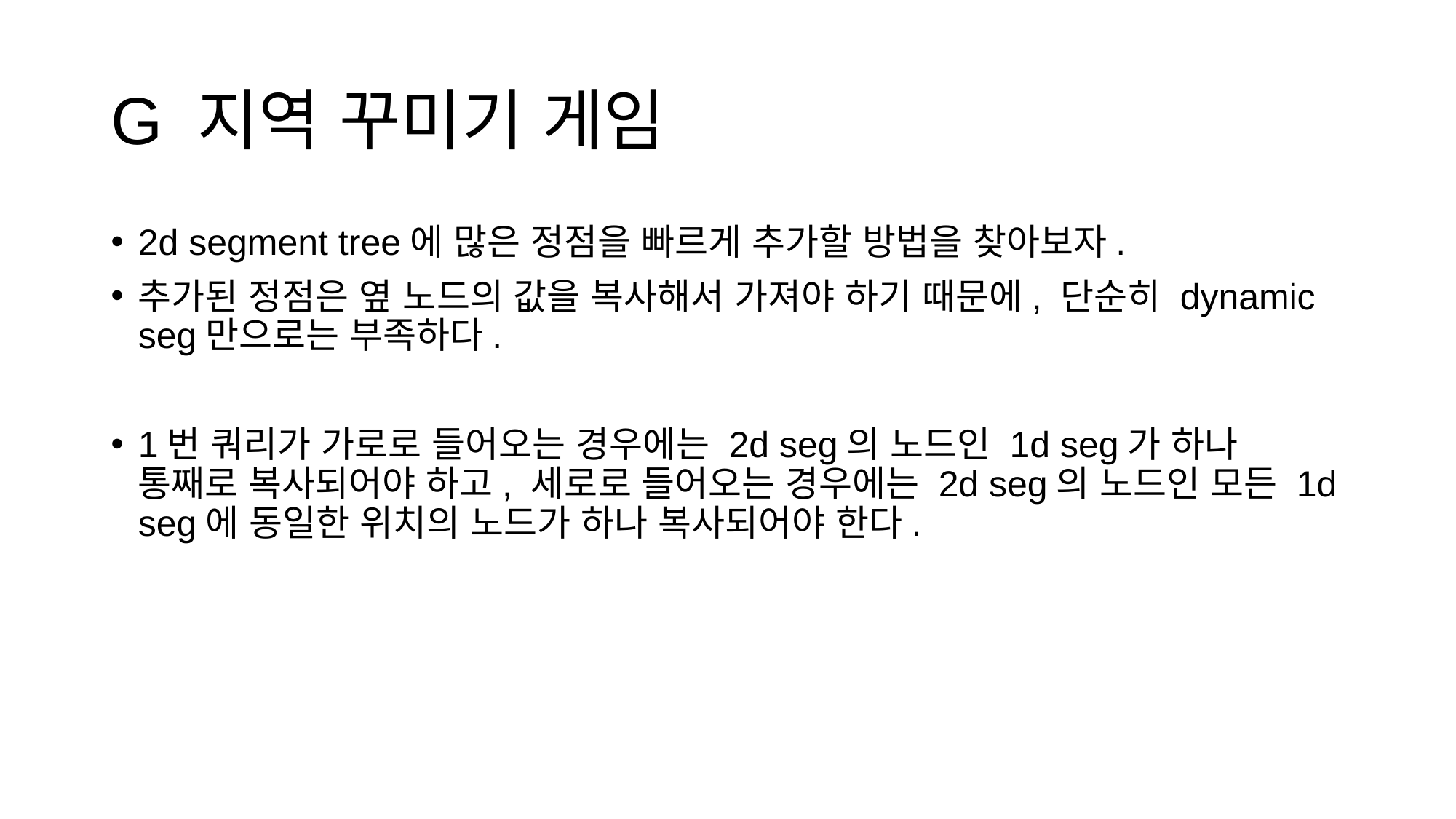

# G 지역 꾸미기 게임
2d segment tree에 많은 정점을 빠르게 추가할 방법을 찾아보자.
추가된 정점은 옆 노드의 값을 복사해서 가져야 하기 때문에, 단순히 dynamic seg만으로는 부족하다.

1번 쿼리가 가로로 들어오는 경우에는 2d seg의 노드인 1d seg가 하나 통째로 복사되어야 하고, 세로로 들어오는 경우에는 2d seg의 노드인 모든 1d seg에 동일한 위치의 노드가 하나 복사되어야 한다.